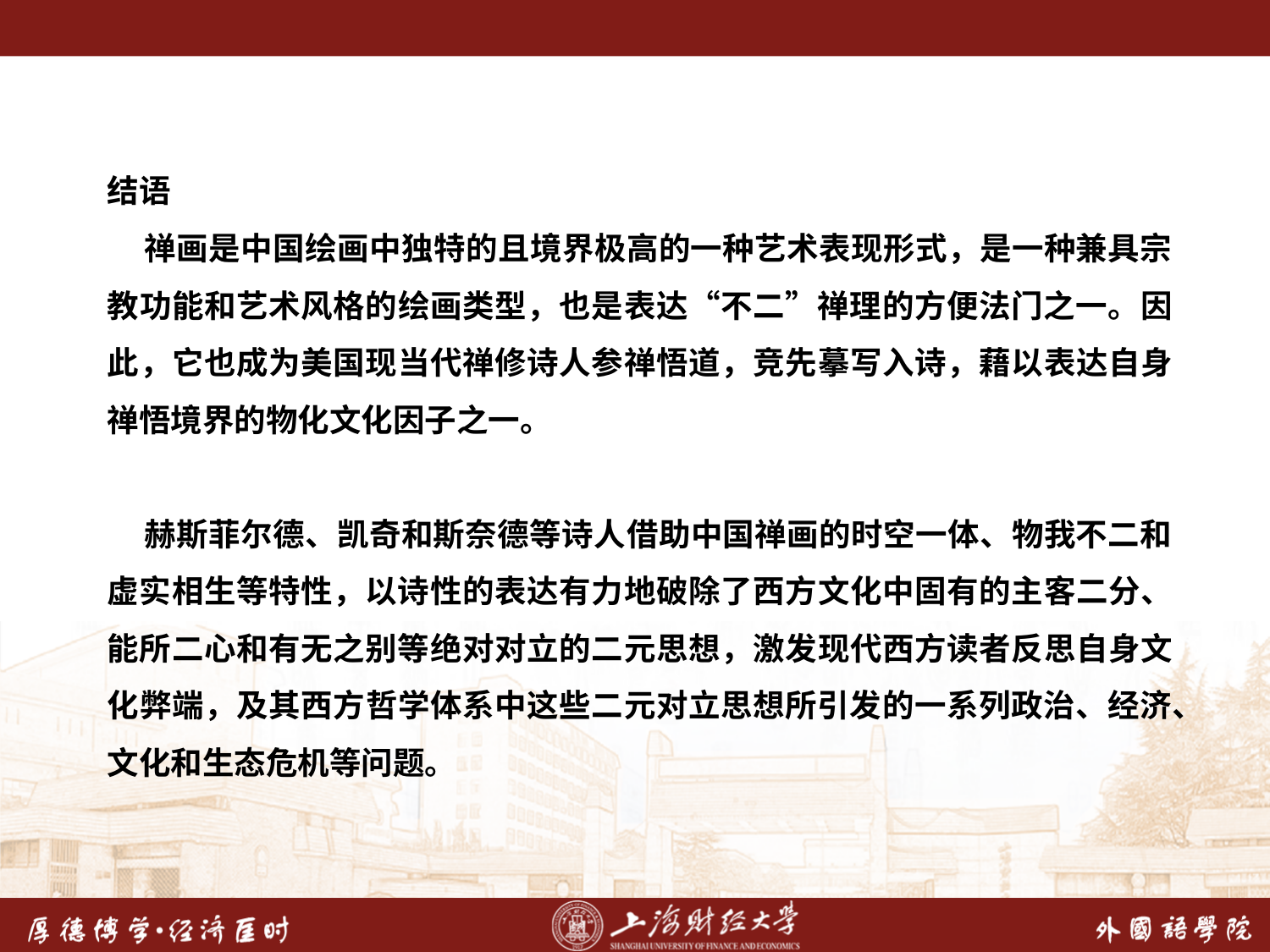

结语
禅画是中国绘画中独特的且境界极高的一种艺术表现形式，是一种兼具宗教功能和艺术风格的绘画类型，也是表达“不二”禅理的方便法门之一。因此，它也成为美国现当代禅修诗人参禅悟道，竞先摹写入诗，藉以表达自身禅悟境界的物化文化因子之一。

赫斯菲尔德、凯奇和斯奈德等诗人借助中国禅画的时空一体、物我不二和虚实相生等特性，以诗性的表达有力地破除了西方文化中固有的主客二分、能所二心和有无之别等绝对对立的二元思想，激发现代西方读者反思自身文化弊端，及其西方哲学体系中这些二元对立思想所引发的一系列政治、经济、文化和生态危机等问题。